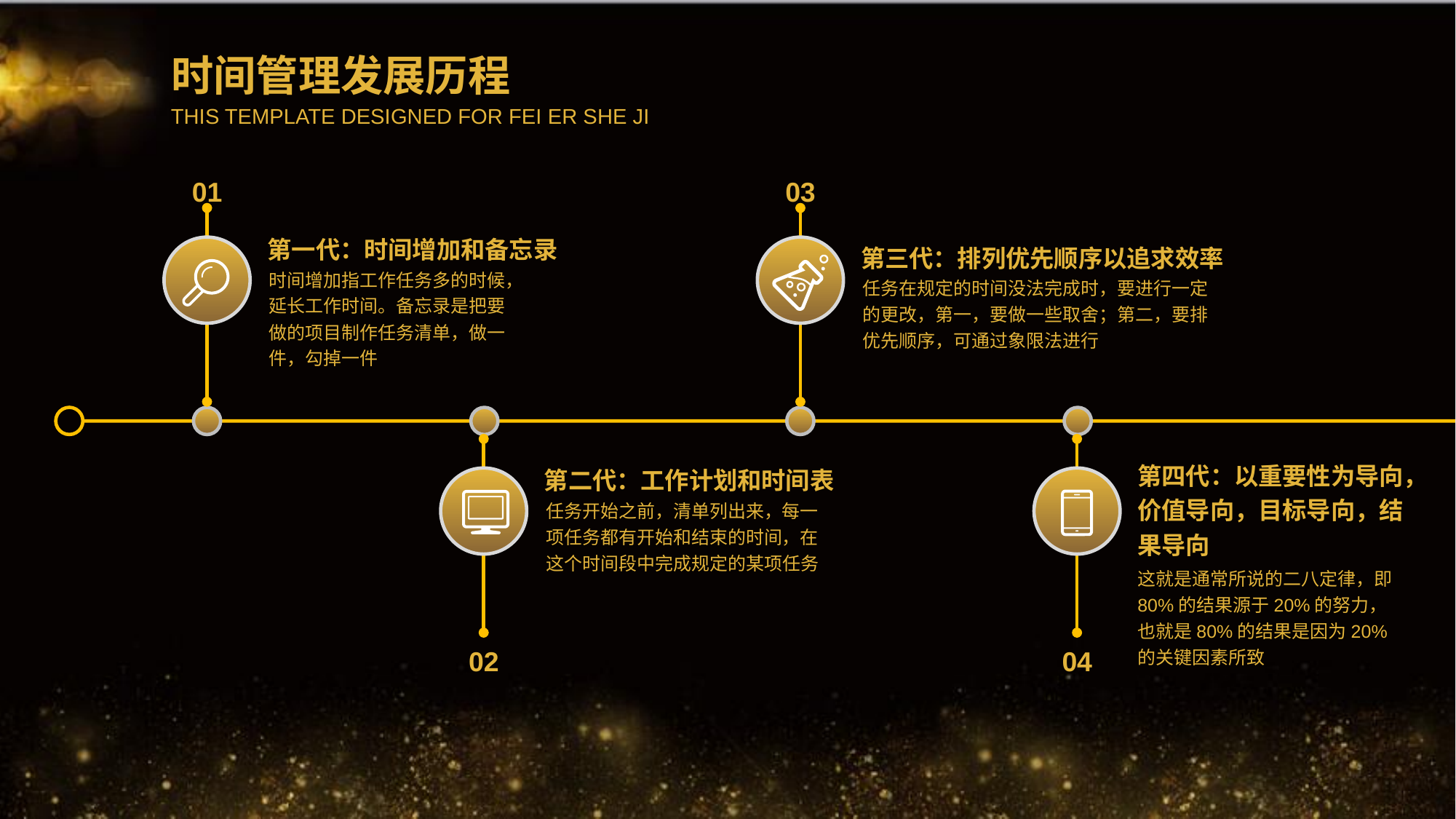

时间管理发展历程
THIS TEMPLATE DESIGNED FOR FEI ER SHE JI
01
03
第一代：时间增加和备忘录
第三代：排列优先顺序以追求效率

时间增加指工作任务多的时候，延长工作时间。备忘录是把要做的项目制作任务清单，做一件，勾掉一件

任务在规定的时间没法完成时，要进行一定的更改，第一，要做一些取舍；第二，要排优先顺序，可通过象限法进行

第四代：以重要性为导向，价值导向，目标导向，结果导向
第二代：工作计划和时间表

任务开始之前，清单列出来，每一项任务都有开始和结束的时间，在这个时间段中完成规定的某项任务

这就是通常所说的二八定律，即80%的结果源于20%的努力，也就是80%的结果是因为20%的关键因素所致
02
04